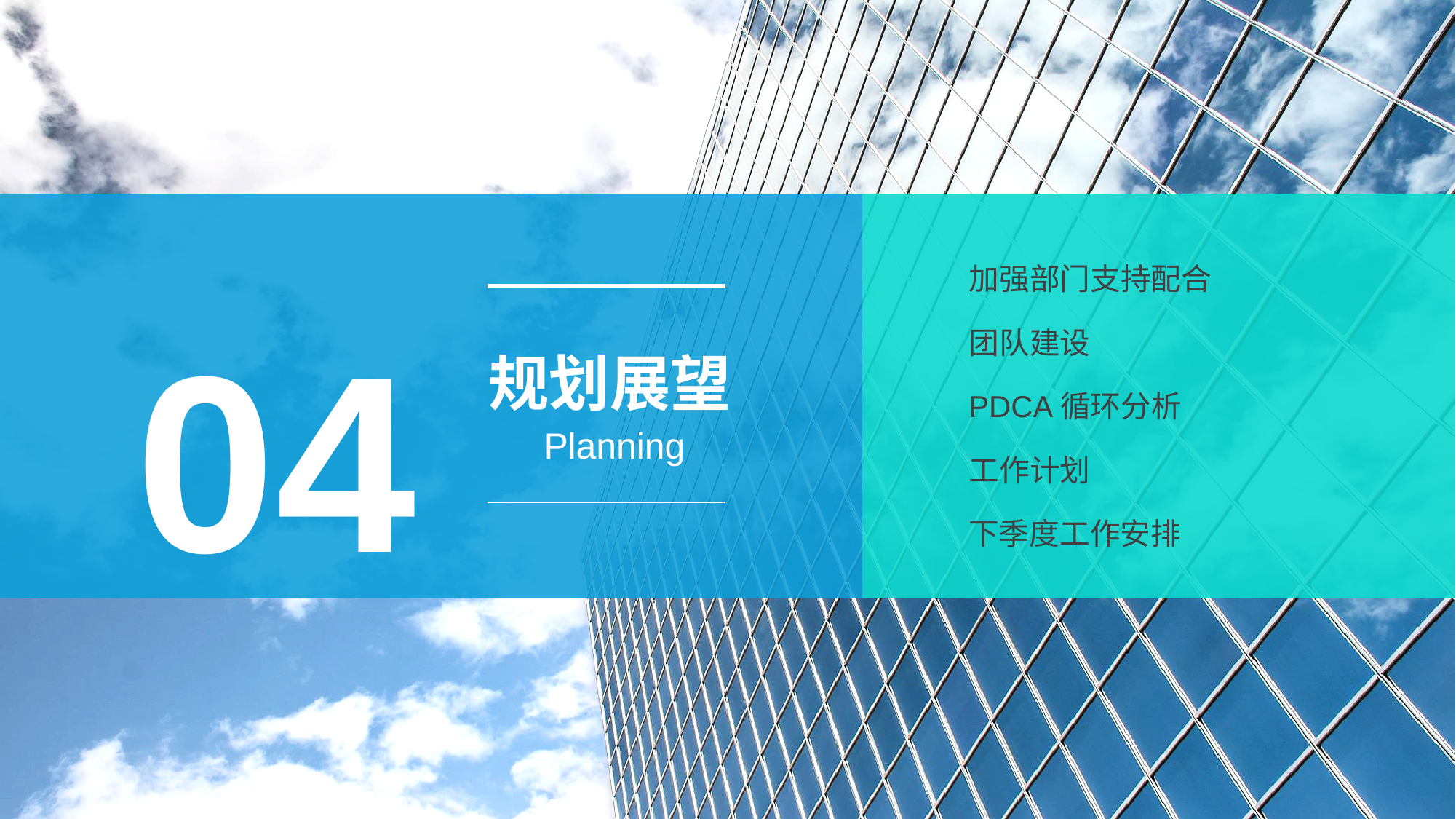

04
加强部门支持配合
团队建设
规划展望
PDCA循环分析
Planning
工作计划
下季度工作安排